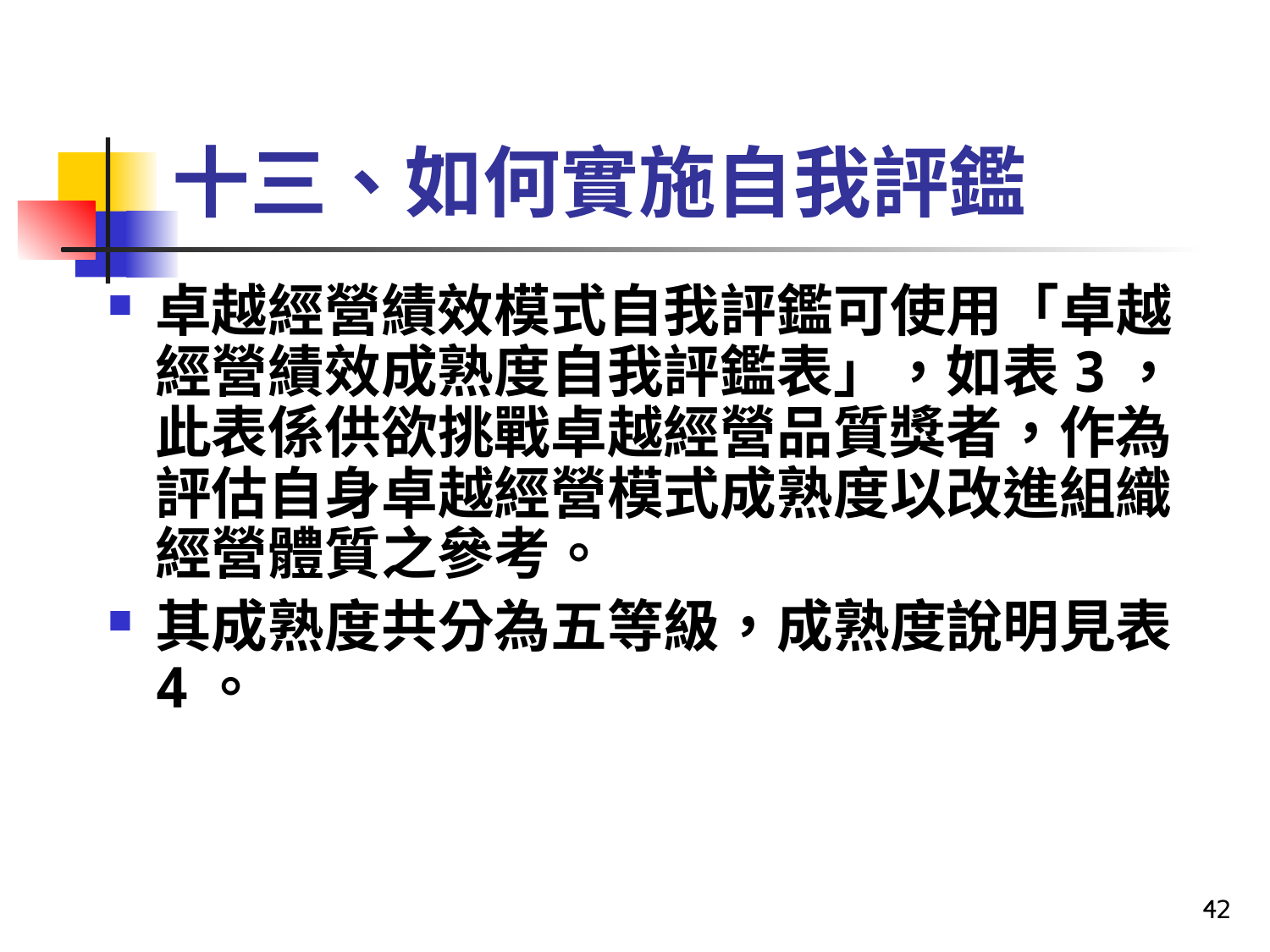

# 十三、如何實施自我評鑑
卓越經營績效模式自我評鑑可使用「卓越經營績效成熟度自我評鑑表」，如表3，此表係供欲挑戰卓越經營品質獎者，作為評估自身卓越經營模式成熟度以改進組織經營體質之參考。
其成熟度共分為五等級，成熟度說明見表4。
42